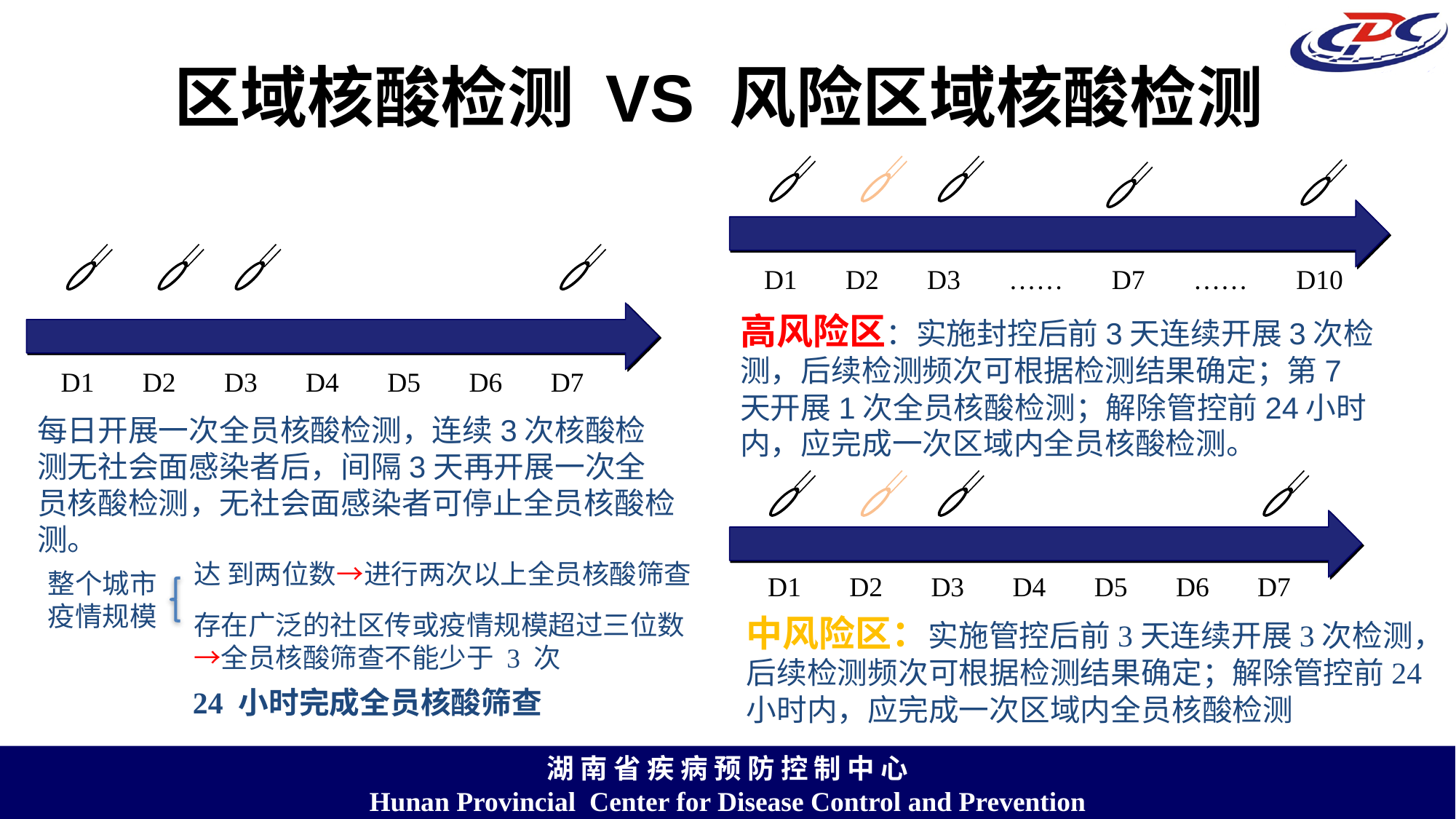

# 区域核酸检测 VS 风险区域核酸检测

D1       D2       D3       D4       D5       D6       D7
每日开展一次全员核酸检测，连续3次核酸检测无社会面感染者后，间隔3天再开展一次全员核酸检测，无社会面感染者可停止全员核酸检测。

D1       D2       D3       ……       D7       ……       D10
高风险区：实施封控后前3天连续开展3次检测，后续检测频次可根据检测结果确定；第7天开展1次全员核酸检测；解除管控前24小时内，应完成一次区域内全员核酸检测。

D1       D2       D3       D4       D5       D6       D7
中风险区：实施管控后前3天连续开展3次检测，后续检测频次可根据检测结果确定；解除管控前24小时内，应完成一次区域内全员核酸检测
达 到两位数→进行两次以上全员核酸筛查
存在广泛的社区传或疫情规模超过三位数→全员核酸筛查不能少于 3 次
整个城市
疫情规模

24 小时完成全员核酸筛查